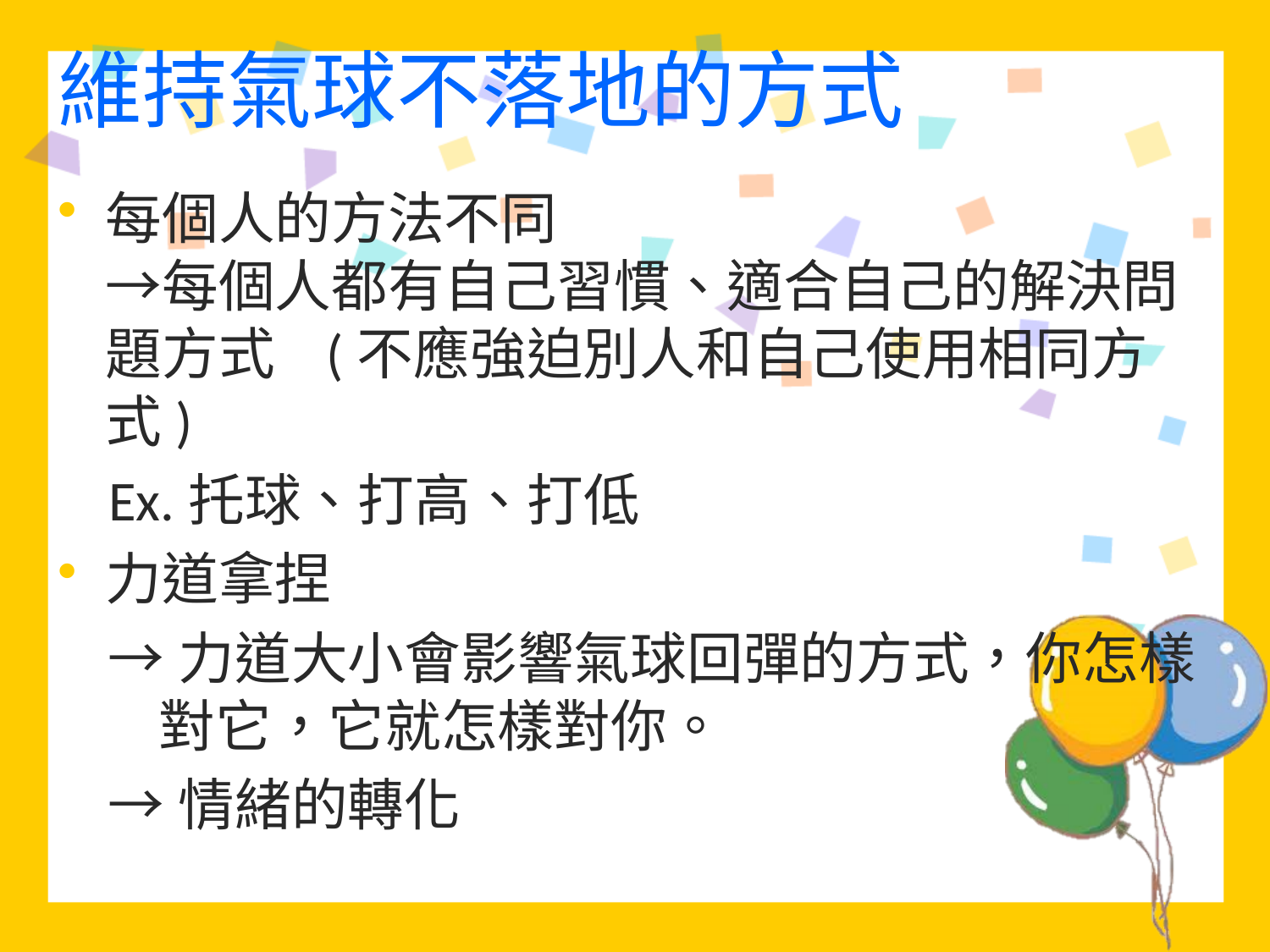

# 維持氣球不落地的方式
每個人的方法不同
→每個人都有自己習慣、適合自己的解決問題方式   (不應強迫別人和自己使用相同方式)
    Ex.托球、打高、打低
力道拿捏
    →力道大小會影響氣球回彈的方式，你怎樣
        對它，它就怎樣對你。
    →情緒的轉化